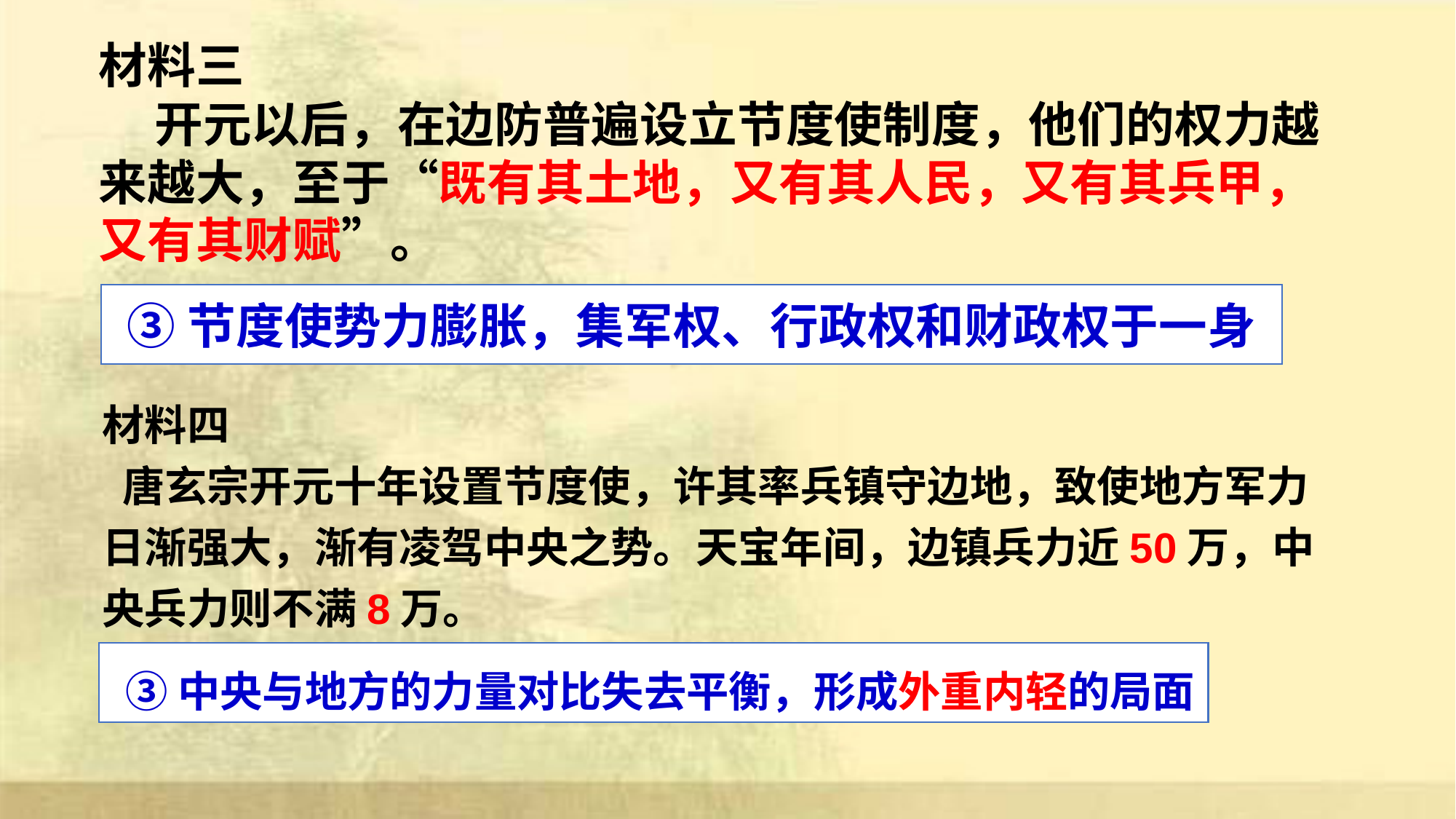

材料三
    开元以后，在边防普遍设立节度使制度，他们的权力越来越大，至于“既有其土地，又有其人民，又有其兵甲，又有其财赋”。
③节度使势力膨胀，集军权、行政权和财政权于一身
材料四
 唐玄宗开元十年设置节度使，许其率兵镇守边地，致使地方军力日渐强大，渐有凌驾中央之势。天宝年间，边镇兵力近50万，中央兵力则不满8万。

③中央与地方的力量对比失去平衡，形成外重内轻的局面